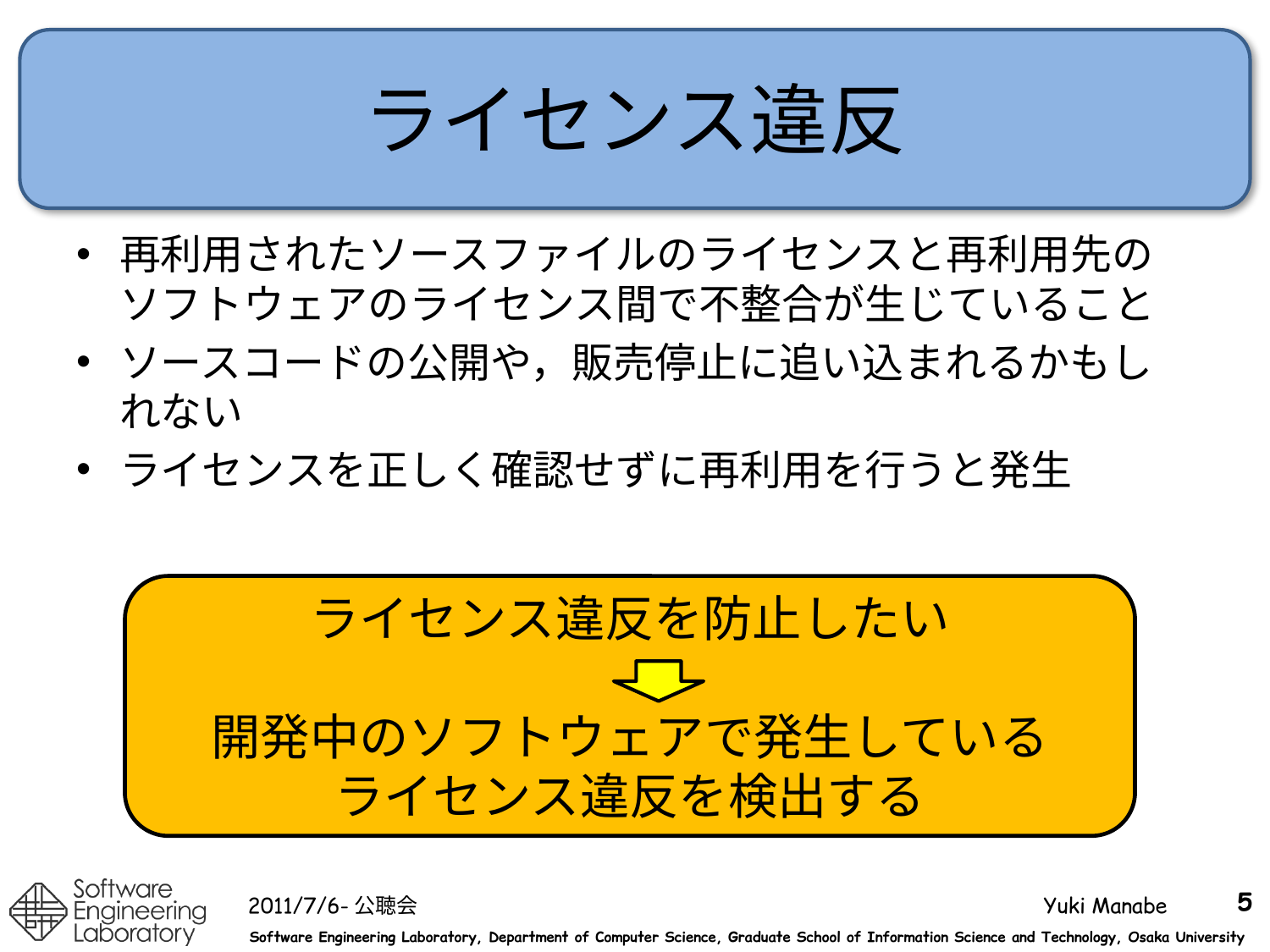

# ライセンス違反
再利用されたソースファイルのライセンスと再利用先のソフトウェアのライセンス間で不整合が生じていること
ソースコードの公開や，販売停止に追い込まれるかもしれない
ライセンスを正しく確認せずに再利用を行うと発生
ライセンス違反を防止したい

開発中のソフトウェアで発生している
ライセンス違反を検出する

5
2011/7/6-公聴会
Yuki Manabe